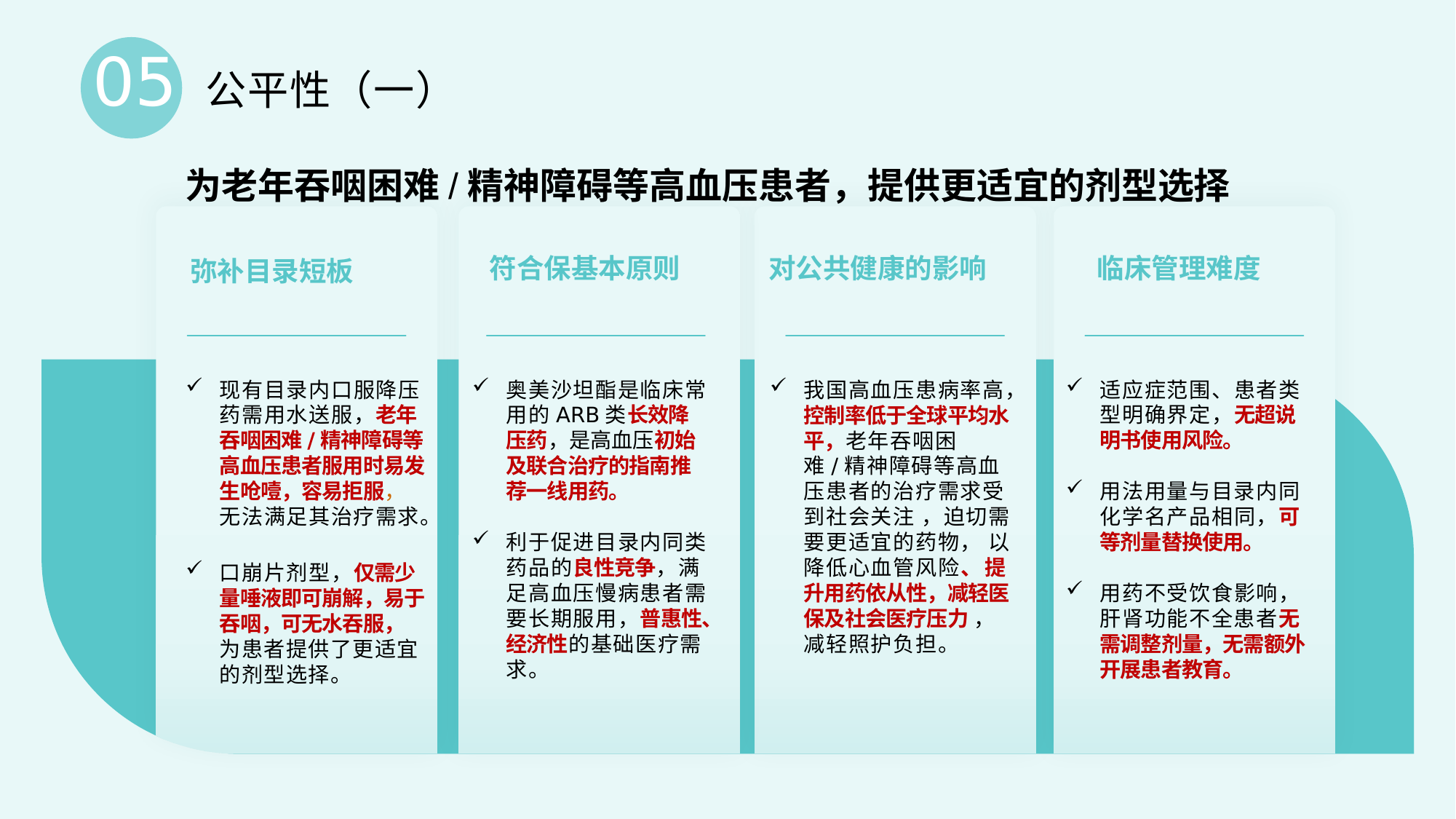

05

公平性（一）

为老年吞咽困难/精神障碍等高血压患者，提供更适宜的剂型选择

符合保基本原则
对公共健康的影响

临床管理难度
弥补目录短板

现有目录内口服降压药需用水送服，老年吞咽困难/精神障碍等高血压患者服用时易发生呛噎，容易拒服，无法满足其治疗需求。

口崩片剂型，仅需少量唾液即可崩解，易于吞咽，可无水吞服，为患者提供了更适宜的剂型选择。

奥美沙坦酯是临床常用的ARB类长效降压药，是高血压初始及联合治疗的指南推荐一线用药。

利于促进目录内同类药品的良性竞争，满足高血压慢病患者需要长期服用，普惠性、经济性的基础医疗需求。
我国高血压患病率高，控制率低于全球平均水平，老年吞咽困难/精神障碍等高血压患者的治疗需求受到社会关注 ，迫切需要更适宜的药物， 以降低心血管风险、 提升用药依从性，减轻医保及社会医疗压力 ，减轻照护负担。

适应症范围、患者类型明确界定，无超说明书使用风险。

用法用量与目录内同化学名产品相同，可等剂量替换使用。

用药不受饮食影响，肝肾功能不全患者无需调整剂量，无需额外开展患者教育。